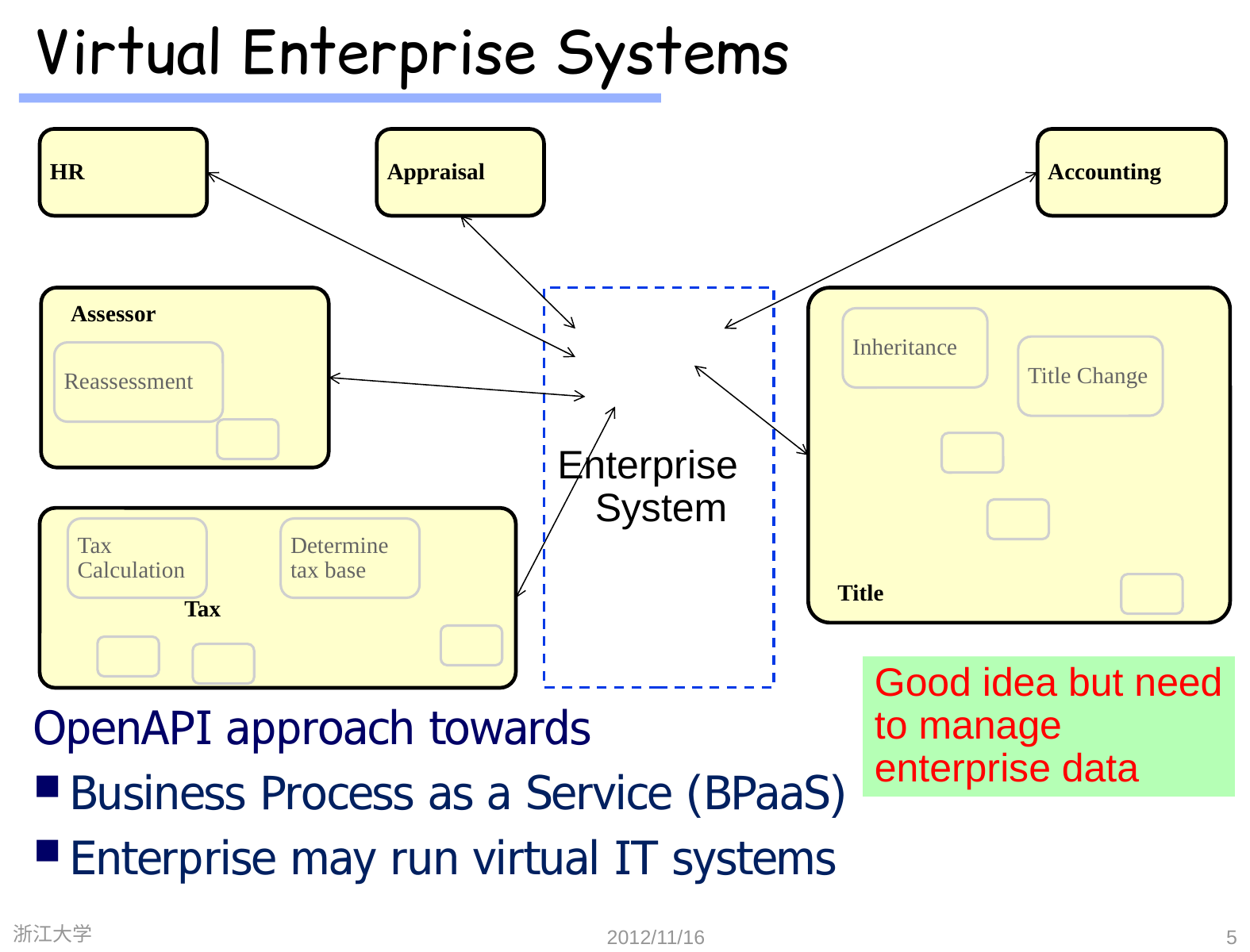

# Virtual Enterprise Systems

OpenAPI approach towards
Business Process as a Service (BPaaS)
Enterprise may run virtual IT systems
HR
Appraisal
Accounting
Enterprise System

Assessor
Inheritance
Title Change
Reassessment

Tax Calculation
Determine tax base

Title
Tax

Good idea but need
to manage
enterprise data
浙江大学
2012/11/16
5